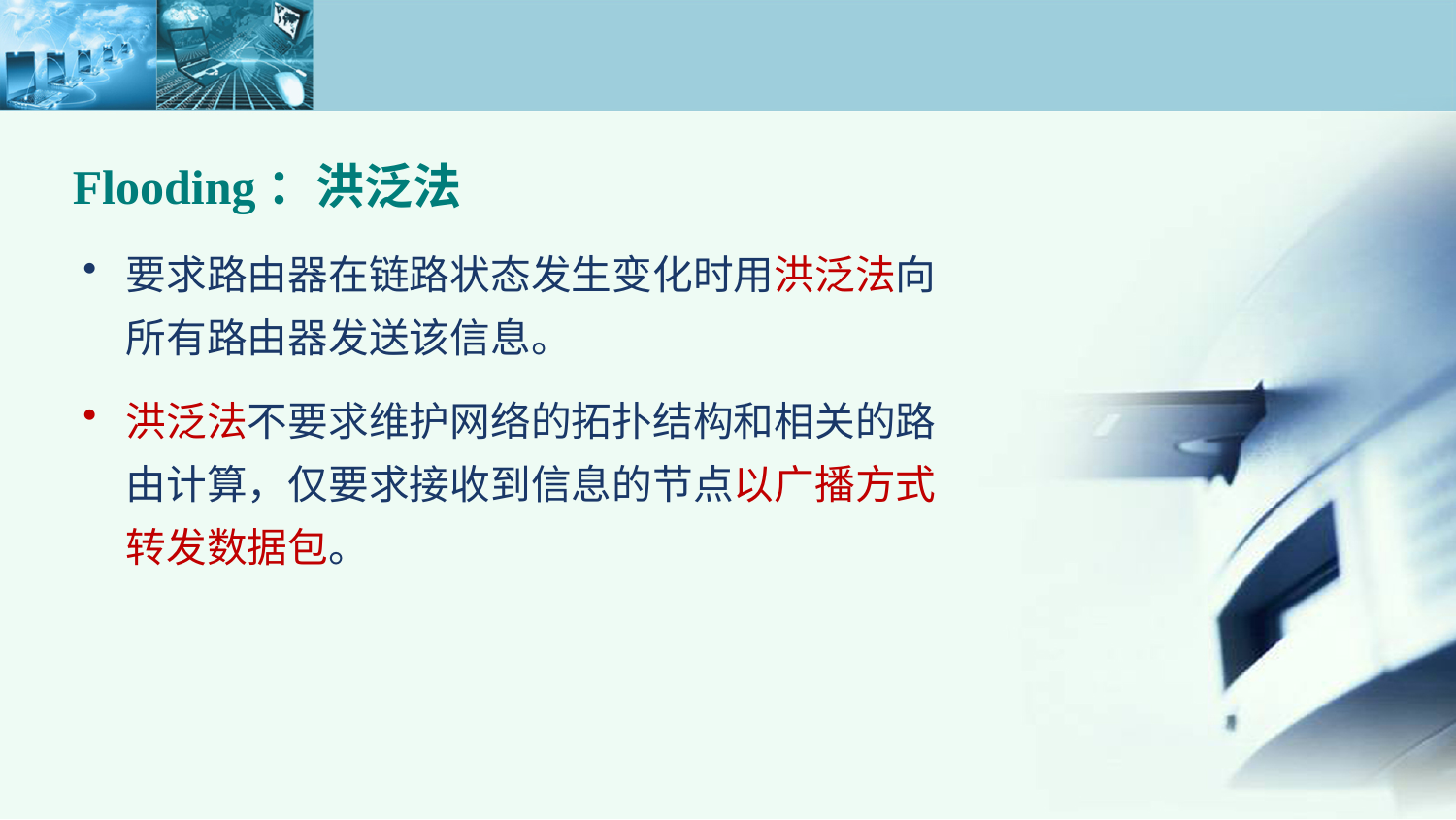

# Flooding：洪泛法
要求路由器在链路状态发生变化时用洪泛法向所有路由器发送该信息。
洪泛法不要求维护网络的拓扑结构和相关的路由计算，仅要求接收到信息的节点以广播方式转发数据包。